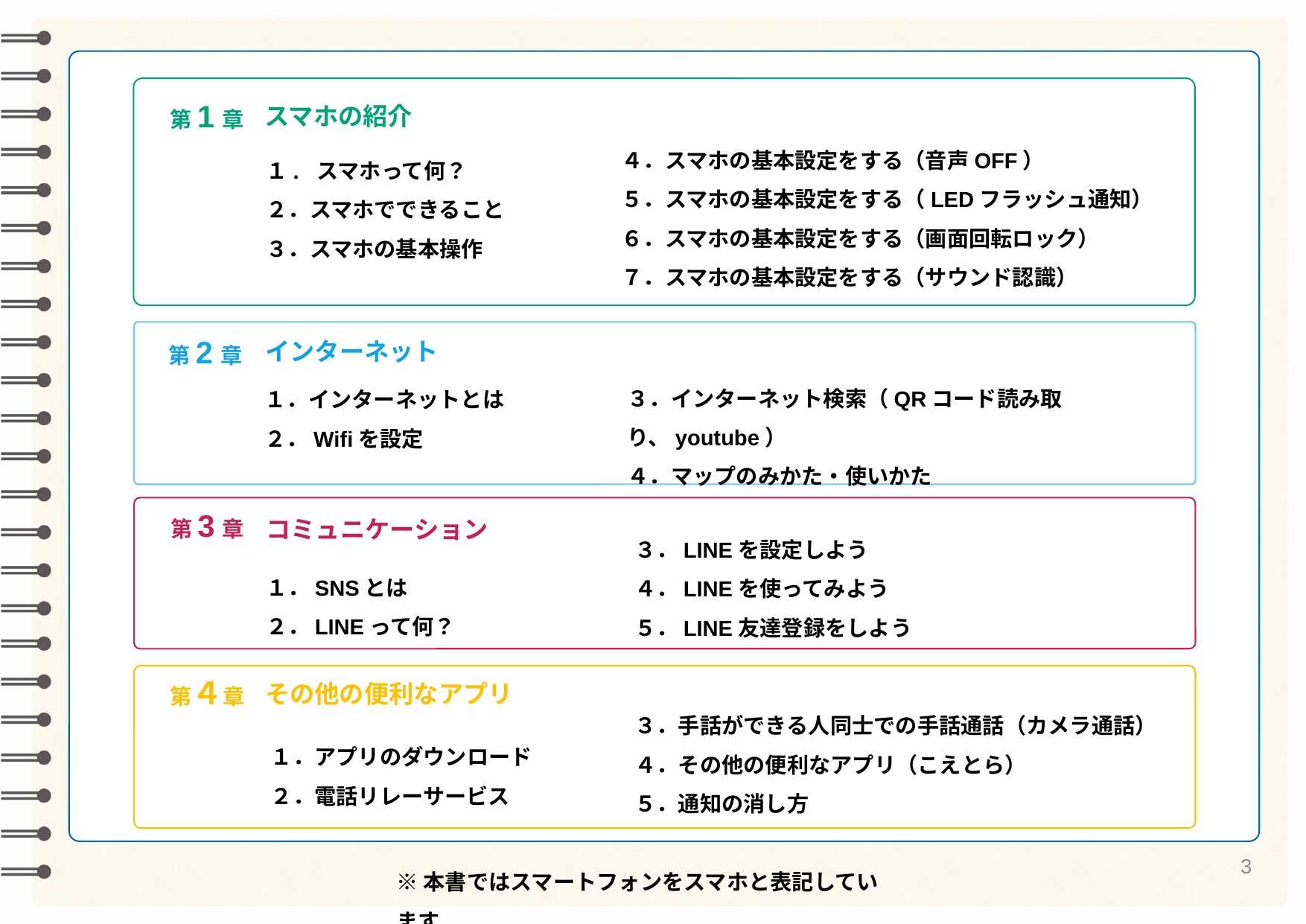

第1章
スマホの紹介
４．スマホの基本設定をする（音声OFF）
５．スマホの基本設定をする（LEDフラッシュ通知）
６．スマホの基本設定をする（画面回転ロック）
７．スマホの基本設定をする（サウンド認識）
１.  スマホって何？
２．スマホでできること
３．スマホの基本操作

第2章
インターネット
１．インターネットとは
２．Wifiを設定
３．インターネット検索（QRコード読み取り、youtube）
４．マップのみかた・使いかた

第3章
コミュニケーション
１．SNSとは
２．LINEって何？

３．LINEを設定しよう
４．LINEを使ってみよう
５．LINE友達登録をしよう

第４章
その他の便利なアプリ
３．手話ができる人同士での手話通話（カメラ通話）
４．その他の便利なアプリ（こえとら）
５．通知の消し方
１．アプリのダウンロード
２．電話リレーサービス
3
※本書ではスマートフォンをスマホと表記しています